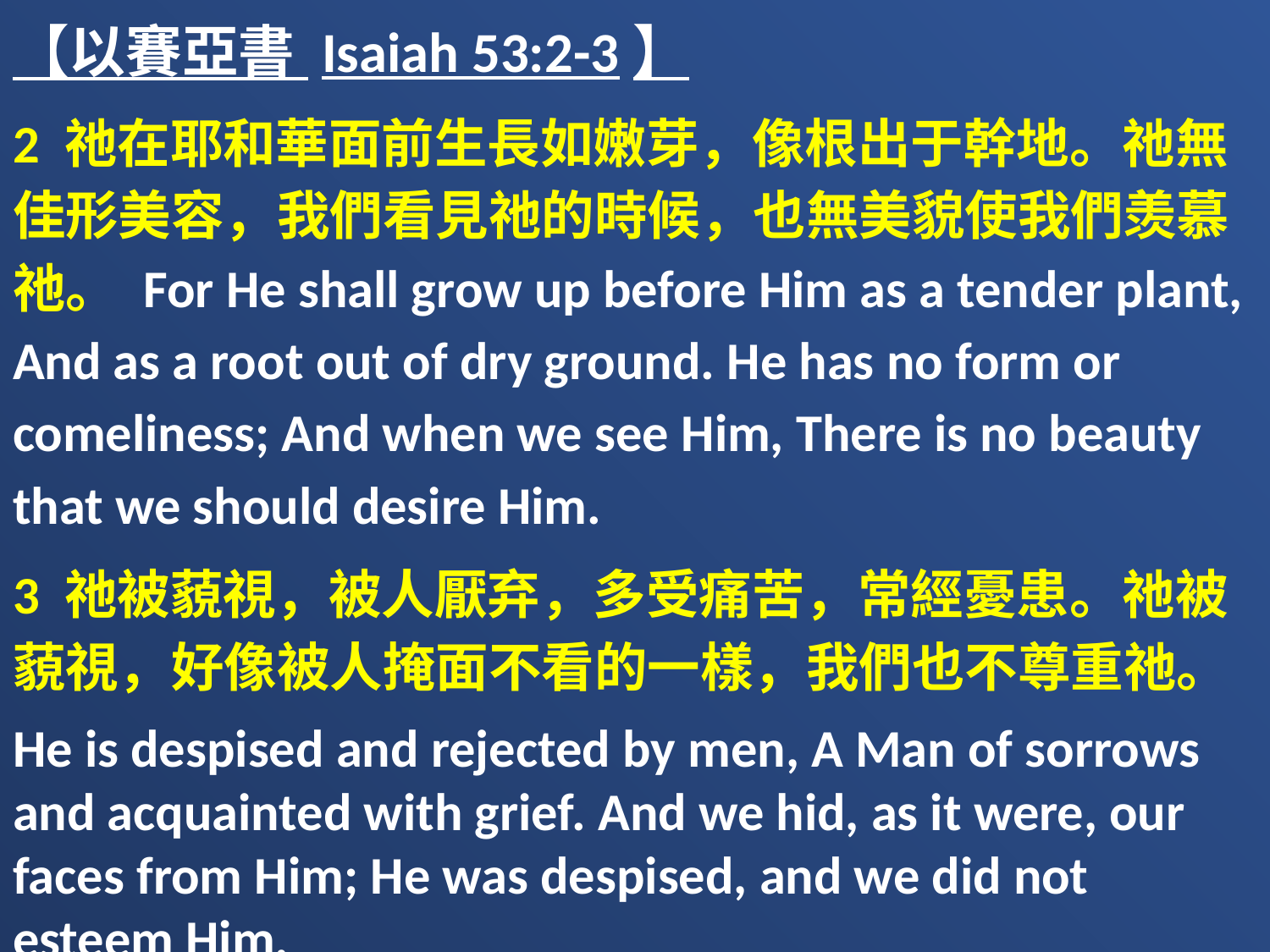

【以賽亞書 Isaiah 53:2-3】
2 祂在耶和華面前生長如嫩芽，像根出于幹地。祂無佳形美容，我們看見祂的時候，也無美貌使我們羡慕祂。 For He shall grow up before Him as a tender plant, And as a root out of dry ground. He has no form or comeliness; And when we see Him, There is no beauty that we should desire Him.
3 祂被藐視，被人厭弃，多受痛苦，常經憂患。祂被藐視，好像被人掩面不看的一樣，我們也不尊重祂。
He is despised and rejected by men, A Man of sorrows and acquainted with grief. And we hid, as it were, our faces from Him; He was despised, and we did not esteem Him.